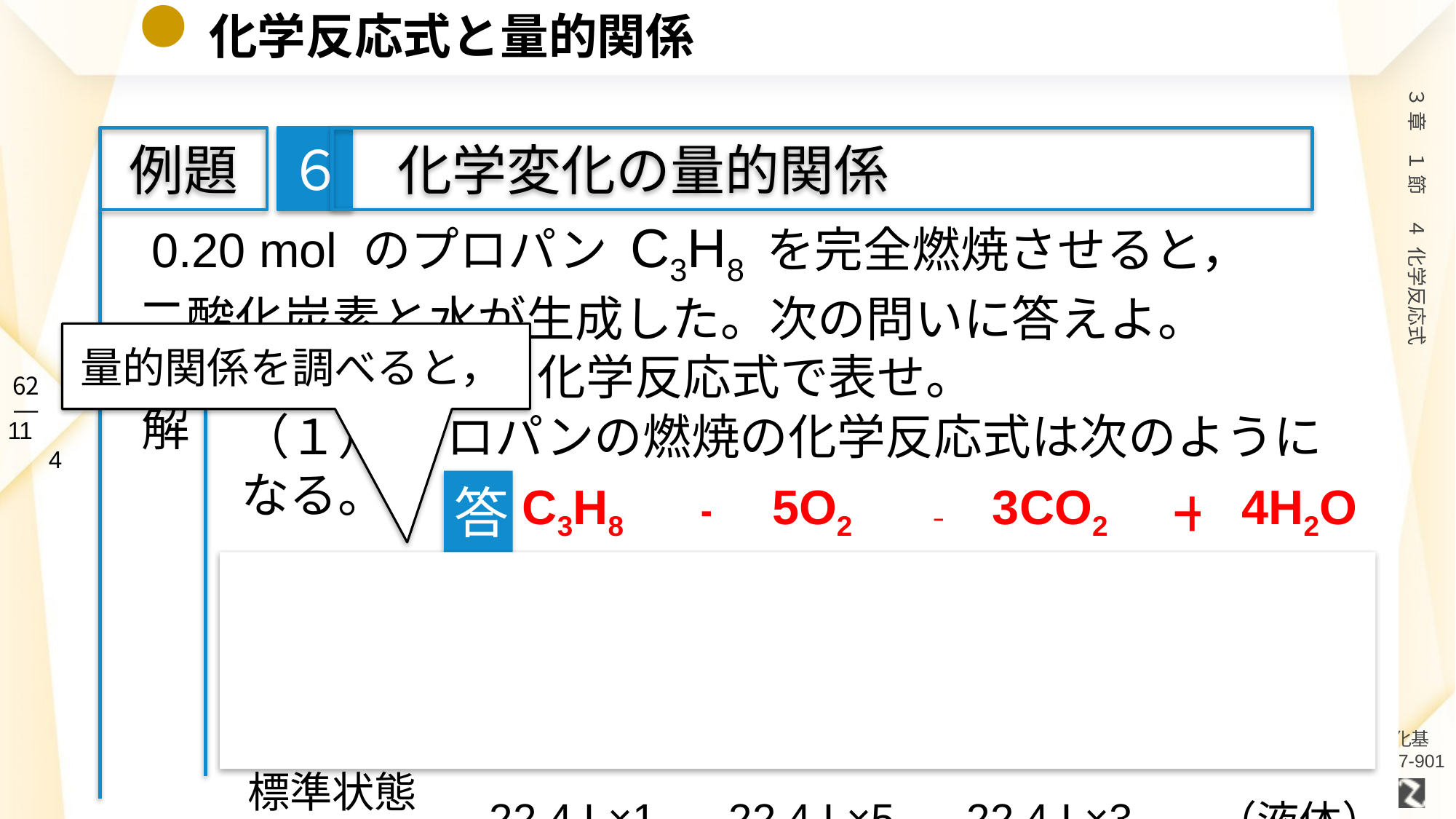

# 化学反応式と量的関係
６
例題
　化学変化の量的関係
 0.20 mol のプロパン C3H8 を完全燃焼させると，
二酸化炭素と水が生成した。次の問いに答えよ。
（１） この反応を化学反応式で表せ。
量的関係を調べると，
解
（１） プロパンの燃焼の化学反応式は次のようになる。
|  | C3H8 | ＋ | 5O2 | → | 3CO2 | ＋ | 4H2O |
| --- | --- | --- | --- | --- | --- | --- | --- |
| 物質量の比 | 1 |  | 5 |  | 3 |  | 4 |
| 質量の比 | 44 g×1 |  | 32 g×5 |  | 44 g×3 |  | 18 g×4 |
| 標準状態 での体積比 | 22.4 L×1 |  | 22.4 L×5 |  | 22.4 L×3 |  | （液体） |
答